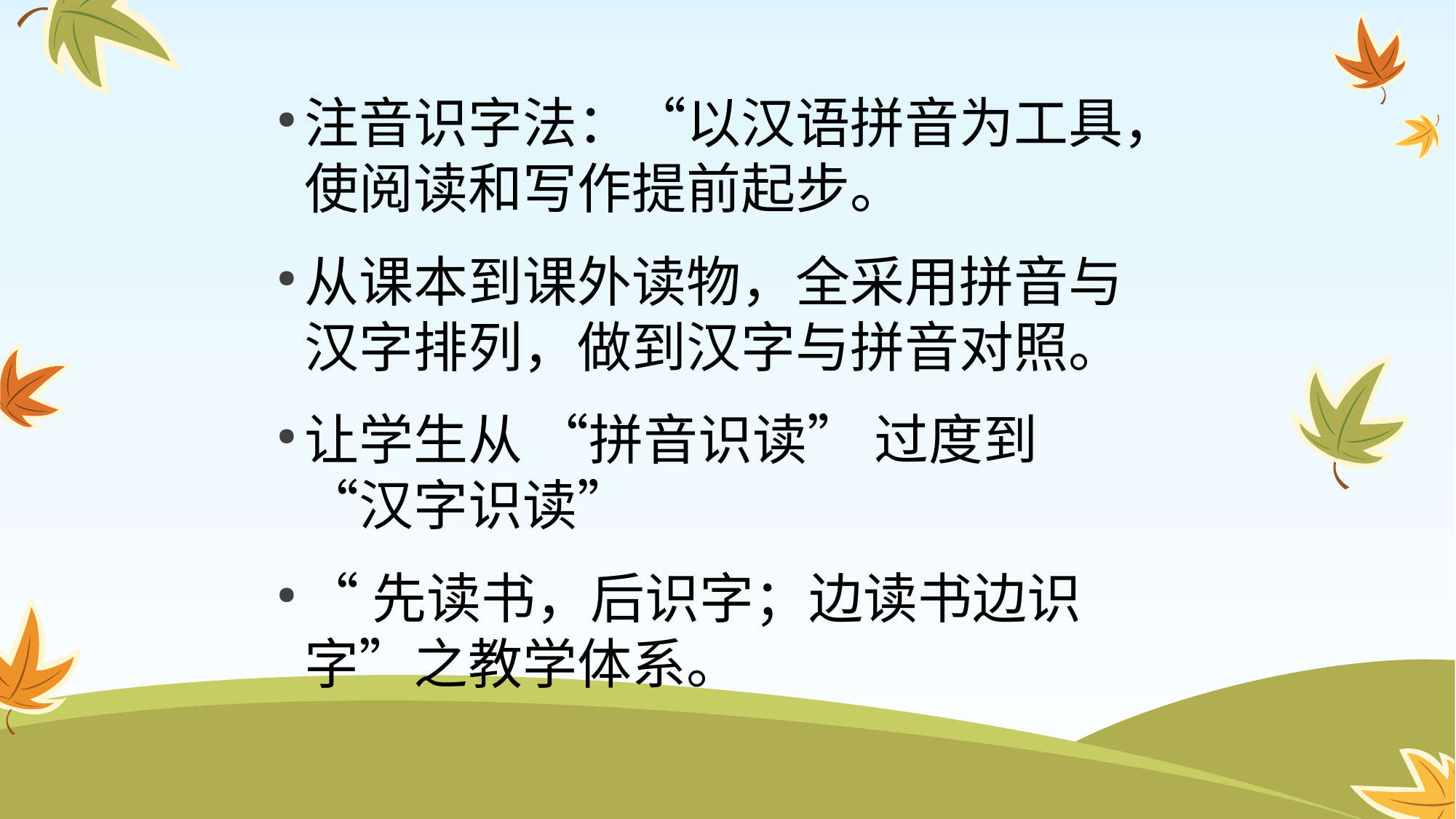

注音识字法：“以汉语拼音为工具，使阅读和写作提前起步。
从课本到课外读物，全采用拼音与汉字排列，做到汉字与拼音对照。
让学生从 “拼音识读” 过度到 “汉字识读”
“先读书，后识字；边读书边识字”之教学体系。